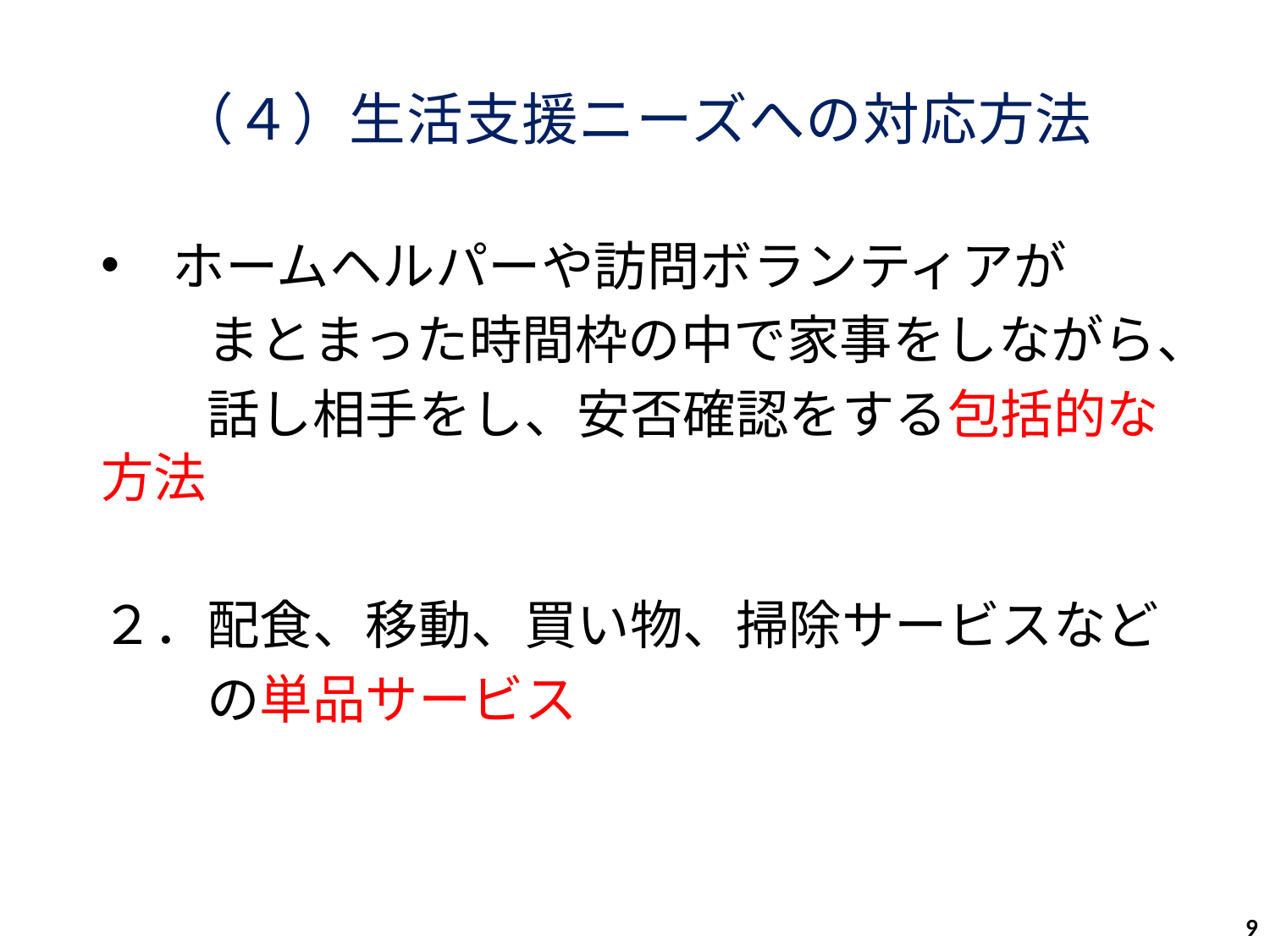

# （４）生活支援ニーズへの対応方法
ホームヘルパーや訪問ボランティアが
　　まとまった時間枠の中で家事をしながら、
　　話し相手をし、安否確認をする包括的な方法

２．配食、移動、買い物、掃除サービスなど
　　の単品サービス

9